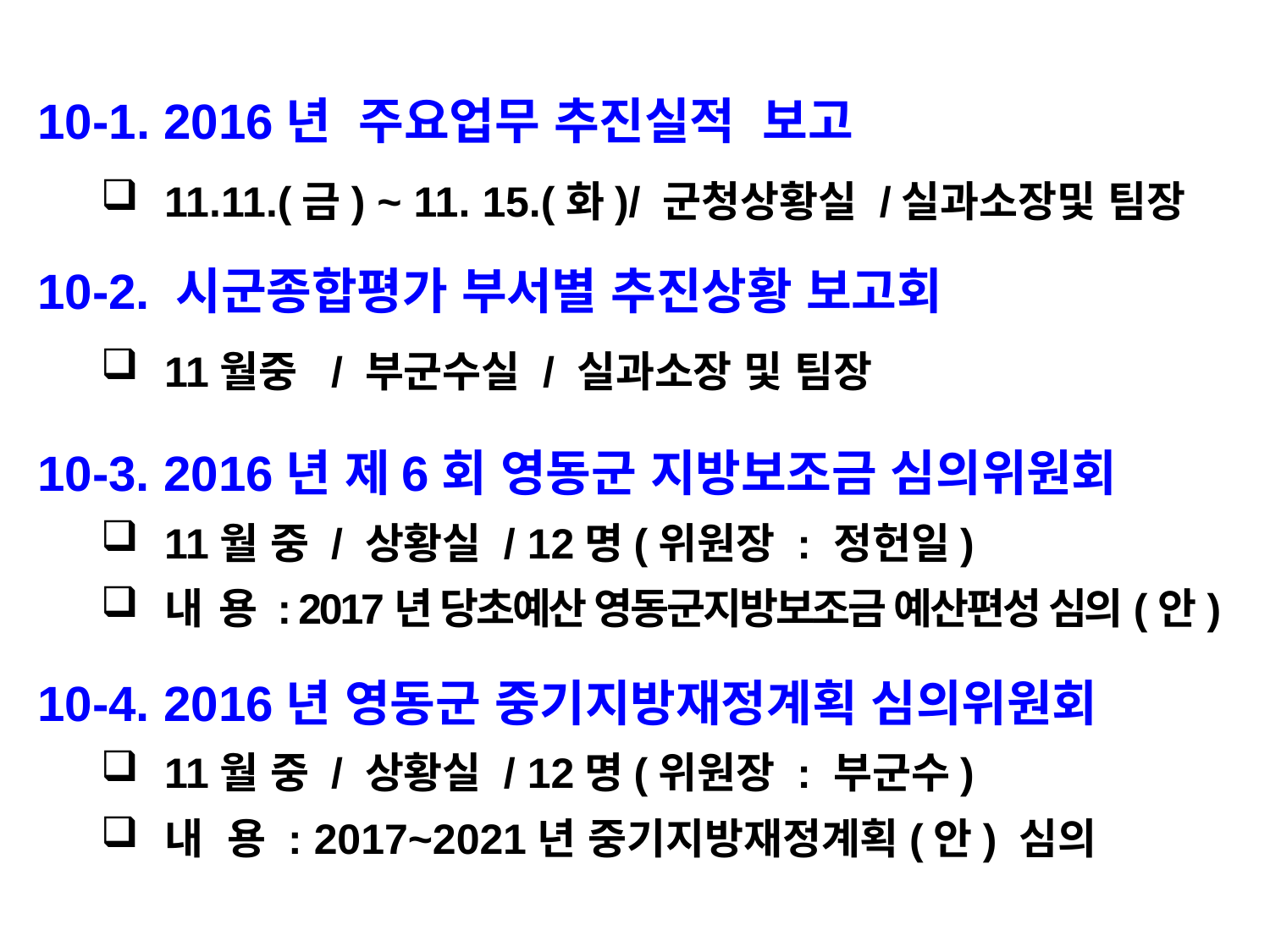

10-1. 2016년  주요업무 추진실적  보고
11.11.(금) ~ 11. 15.(화)/ 군청상황실 /실과소장및 팀장
10-2. 시군종합평가 부서별 추진상황 보고회
11월중  / 부군수실 / 실과소장 및 팀장

10-3. 2016년 제6회 영동군 지방보조금 심의위원회
11월 중 / 상황실 / 12명(위원장 : 정헌일)
내  용 : 2017년 당초예산 영동군지방보조금 예산편성 심의(안)

10-4. 2016년 영동군 중기지방재정계획 심의위원회
11월 중 / 상황실 / 12명(위원장 : 부군수)
내  용 : 2017~2021년 중기지방재정계획(안) 심의